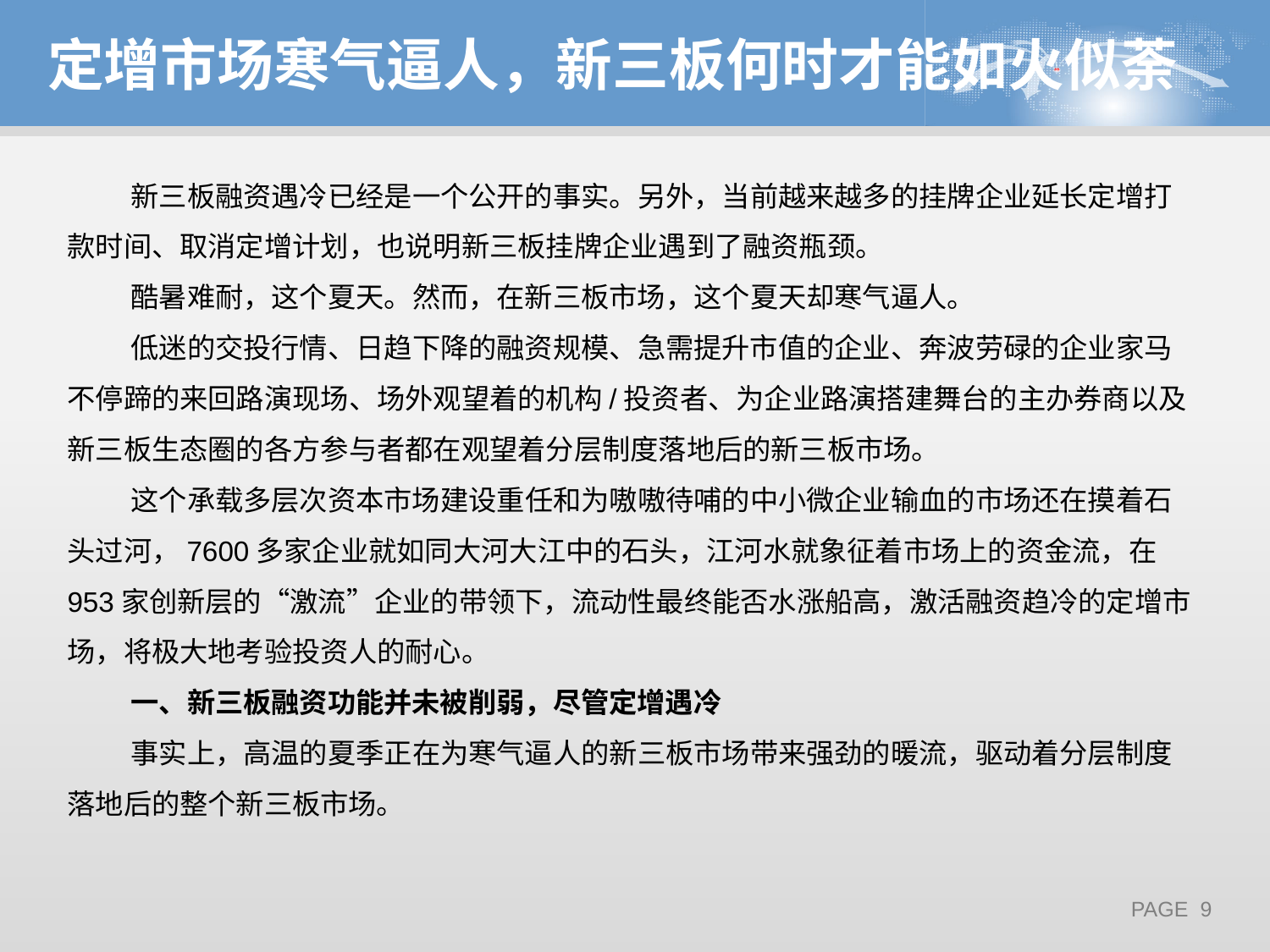

定增市场寒气逼人，新三板何时才能如火似荼
新三板融资遇冷已经是一个公开的事实。另外，当前越来越多的挂牌企业延长定增打款时间、取消定增计划，也说明新三板挂牌企业遇到了融资瓶颈。
酷暑难耐，这个夏天。然而，在新三板市场，这个夏天却寒气逼人。
低迷的交投行情、日趋下降的融资规模、急需提升市值的企业、奔波劳碌的企业家马不停蹄的来回路演现场、场外观望着的机构/投资者、为企业路演搭建舞台的主办券商以及新三板生态圈的各方参与者都在观望着分层制度落地后的新三板市场。
这个承载多层次资本市场建设重任和为嗷嗷待哺的中小微企业输血的市场还在摸着石头过河，7600多家企业就如同大河大江中的石头，江河水就象征着市场上的资金流，在953家创新层的“激流”企业的带领下，流动性最终能否水涨船高，激活融资趋冷的定增市场，将极大地考验投资人的耐心。
一、新三板融资功能并未被削弱，尽管定增遇冷
事实上，高温的夏季正在为寒气逼人的新三板市场带来强劲的暖流，驱动着分层制度落地后的整个新三板市场。